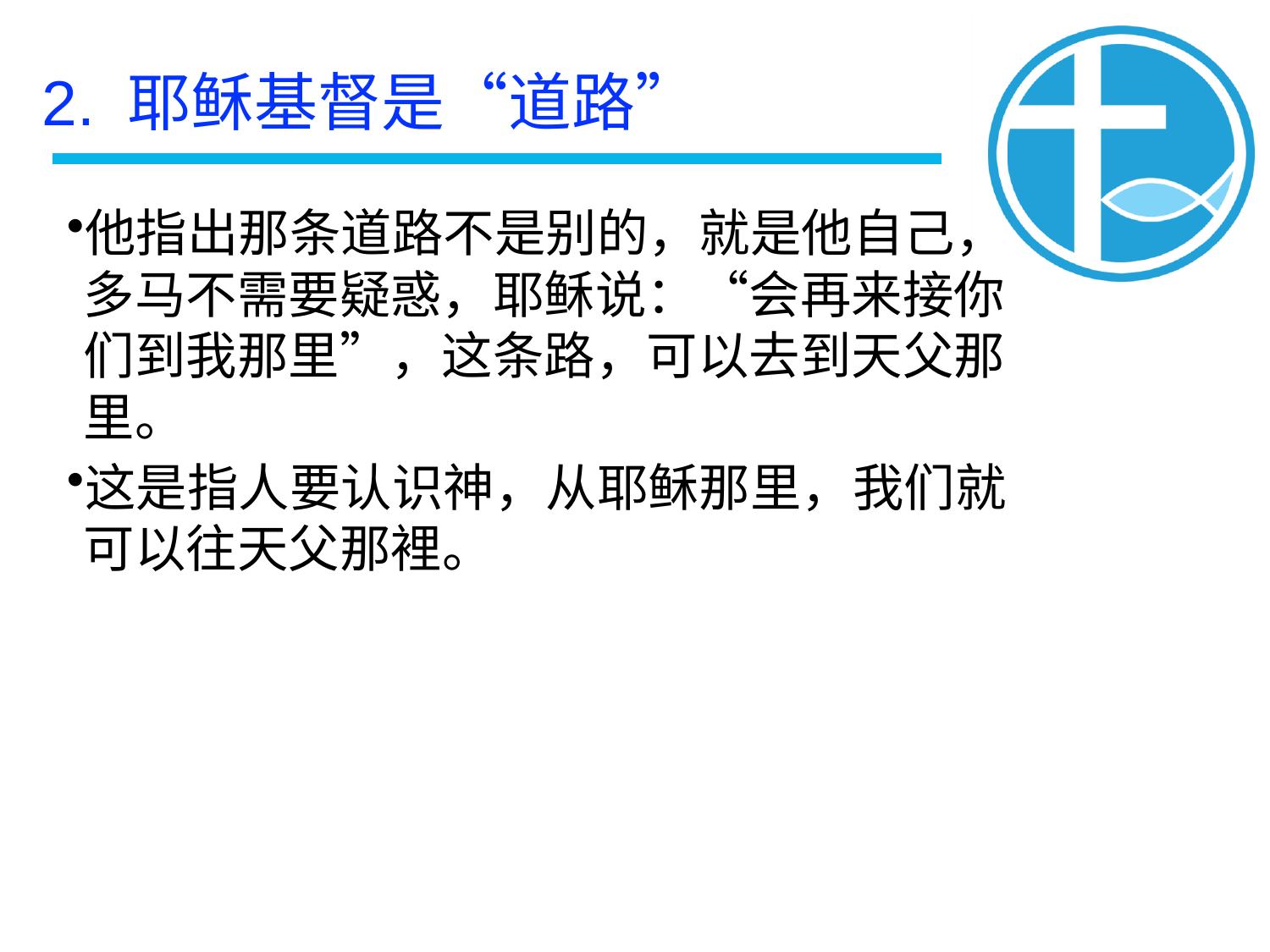

2. 耶稣基督是“道路”
他指出那条道路不是别的，就是他自己，多马不需要疑惑，耶稣说：“会再来接你们到我那里”，这条路，可以去到天父那里。
这是指人要认识神，从耶稣那里，我们就可以往天父那裡。